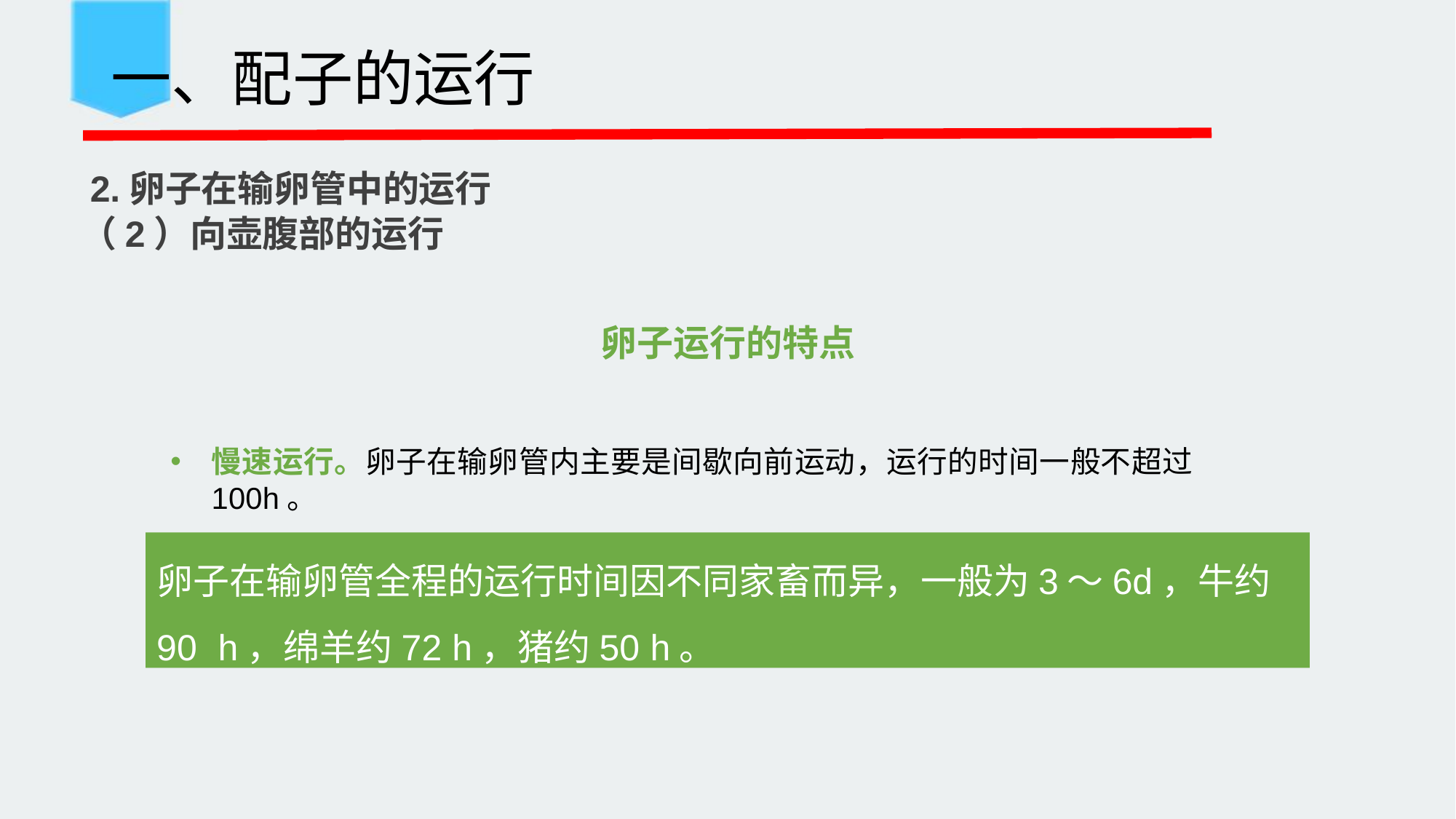

一、配子的运行
 2.卵子在输卵管中的运行
（2）向壶腹部的运行

卵子运行的特点

慢速运行。卵子在输卵管内主要是间歇向前运动，运行的时间一般不超过100h。
卵子在输卵管全程的运行时间因不同家畜而异，一般为3～6d，牛约90  h，绵羊约72 h，猪约50 h。